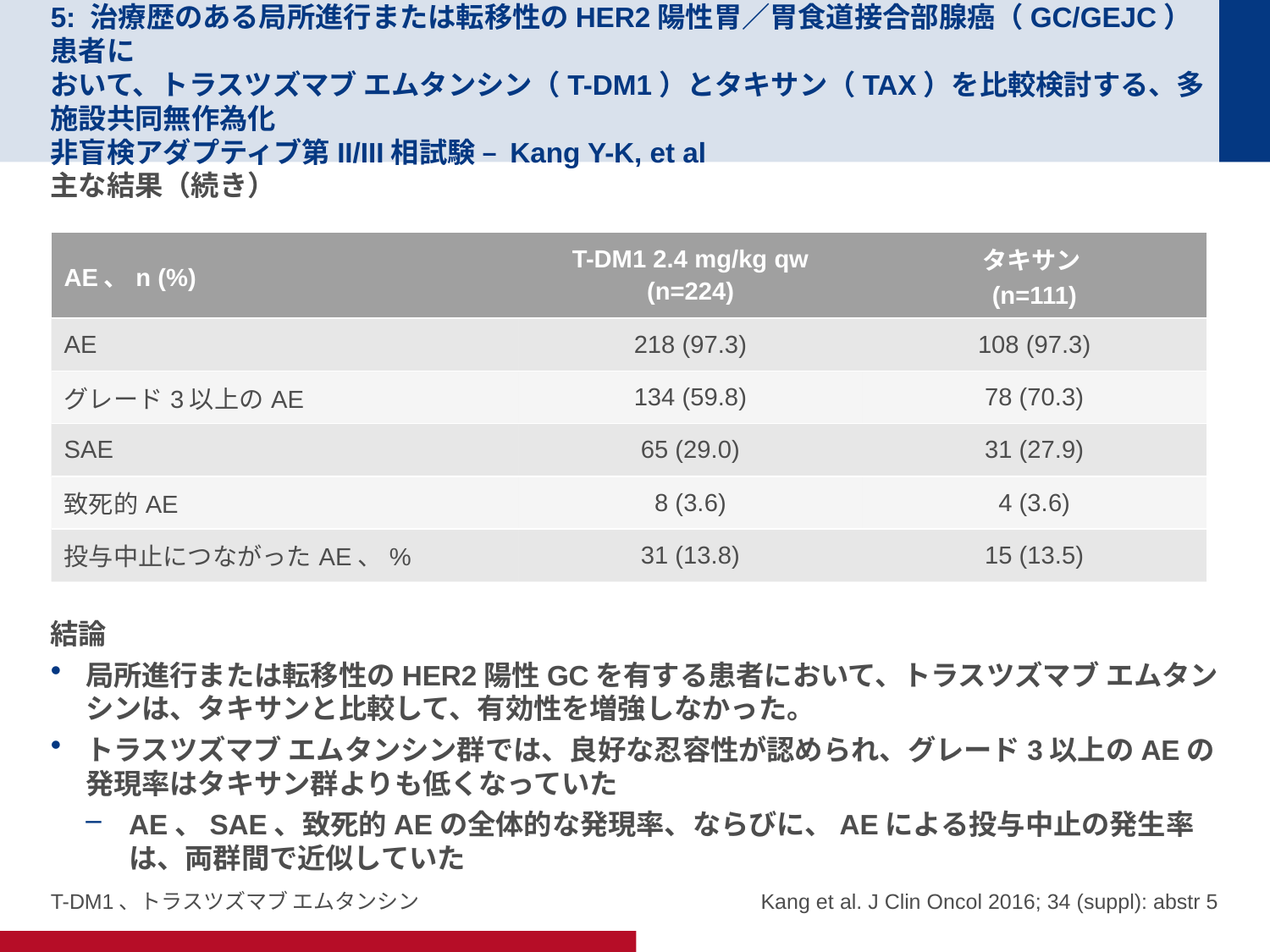

# 5: 治療歴のある局所進行または転移性のHER2陽性胃／胃食道接合部腺癌（GC/GEJC）患者に おいて、トラスツズマブ エムタンシン（T-DM1）とタキサン（TAX）を比較検討する、多施設共同無作為化 非盲検アダプティブ第II/III相試験 – Kang Y-K, et al
主な結果（続き）

結論
局所進行または転移性のHER2陽性GCを有する患者において、トラスツズマブ エムタンシンは、タキサンと比較して、有効性を増強しなかった。
トラスツズマブ エムタンシン群では、良好な忍容性が認められ、グレード3以上のAEの発現率はタキサン群よりも低くなっていた
AE、SAE、致死的AEの全体的な発現率、ならびに、AEによる投与中止の発生率は、両群間で近似していた

| AE、n (%) | T-DM1 2.4 mg/kg qw (n=224) | タキサン (n=111) |
| --- | --- | --- |
| AE | 218 (97.3) | 108 (97.3) |
| グレード3以上のAE | 134 (59.8) | 78 (70.3) |
| SAE | 65 (29.0) | 31 (27.9) |
| 致死的AE | 8 (3.6) | 4 (3.6) |
| 投与中止につながったAE、% | 31 (13.8) | 15 (13.5) |
T-DM1、トラスツズマブ エムタンシン
Kang et al. J Clin Oncol 2016; 34 (suppl): abstr 5